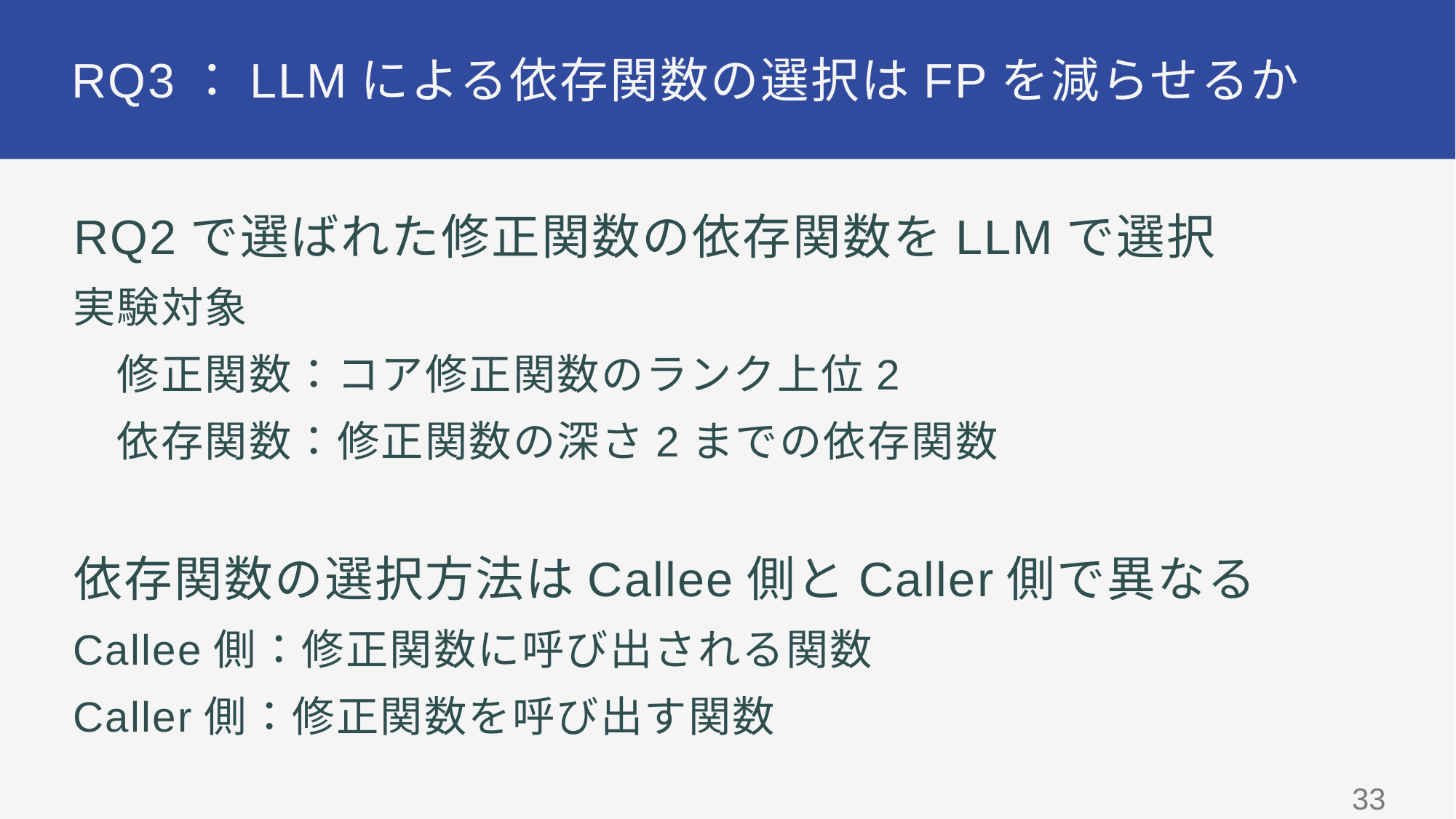

# RQ3：LLMによる依存関数の選択はFPを減らせるか
RQ2で選ばれた修正関数の依存関数をLLMで選択
実験対象
　修正関数：コア修正関数のランク上位2
　依存関数：修正関数の深さ2までの依存関数

依存関数の選択方法はCallee側とCaller側で異なる
Callee側：修正関数に呼び出される関数
Caller側：修正関数を呼び出す関数
33